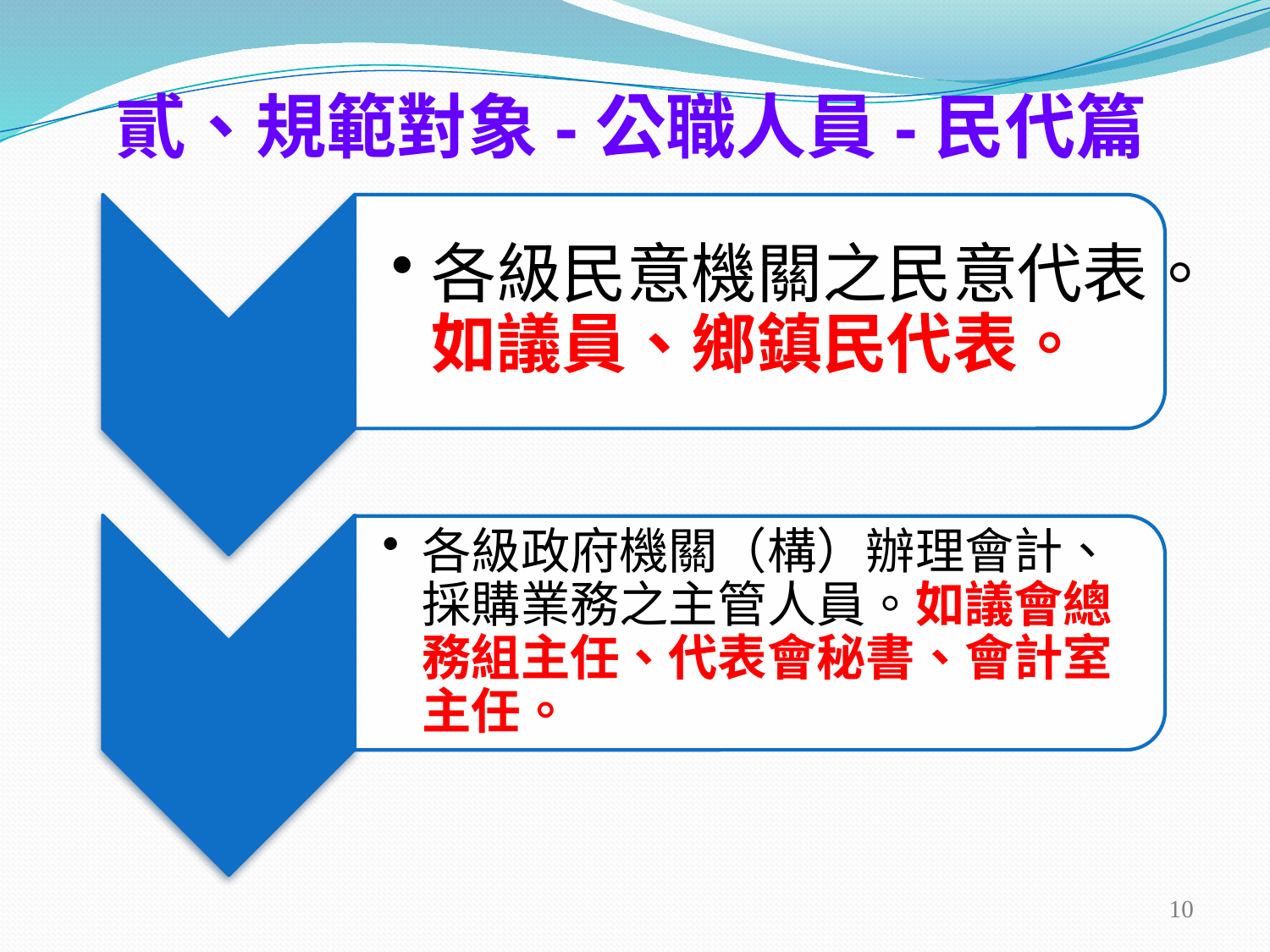

貳、規範對象-公職人員-民代篇

各級民意機關之民意代表。如議員、鄉鎮民代表。

各級政府機關（構）辦理會計、採購業務之主管人員。如議會總務組主任、代表會秘書、會計室主任。
10